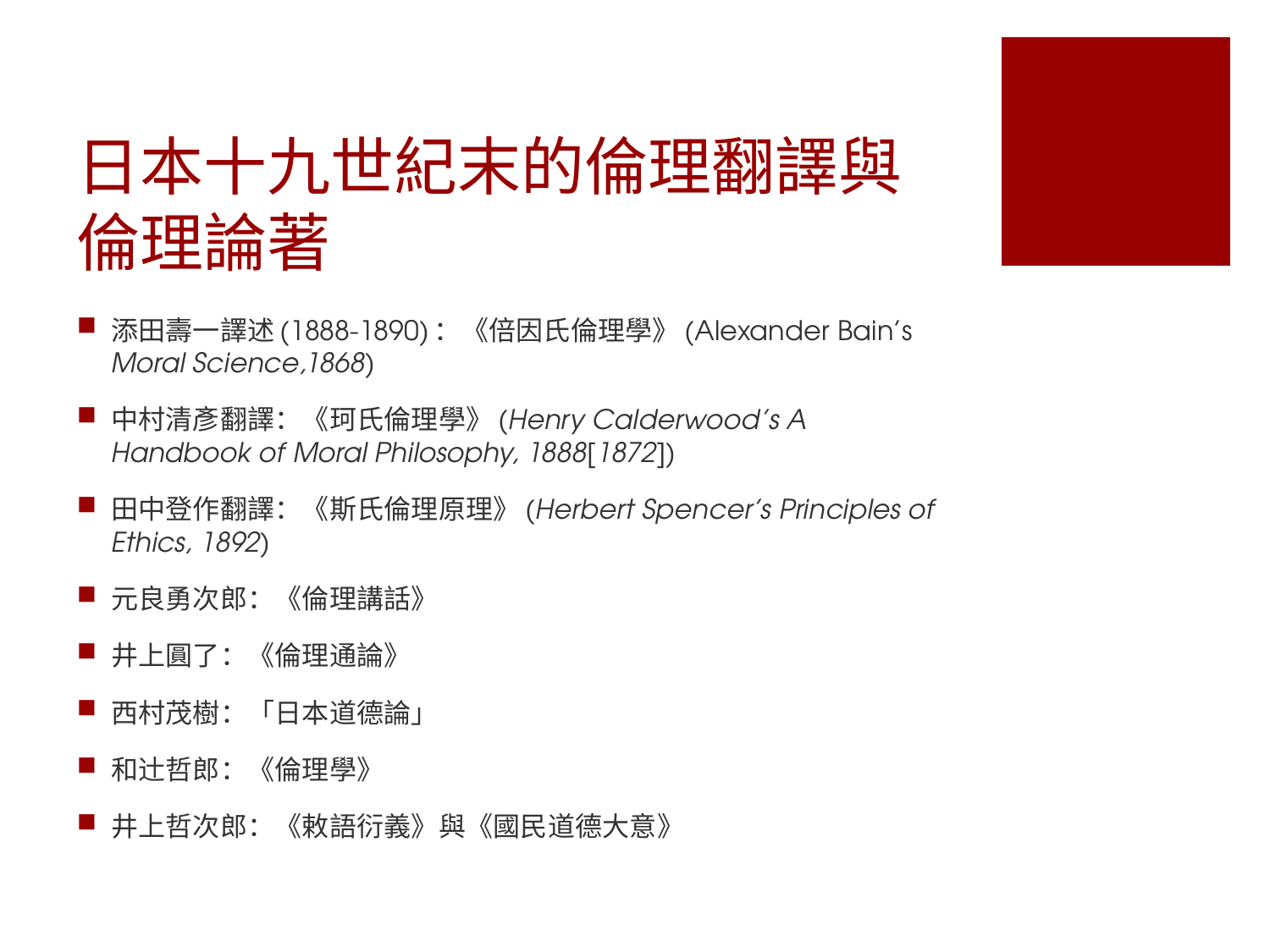

# 日本十九世紀末的倫理翻譯與倫理論著
添田壽一譯述(1888-1890)：《倍因氏倫理學》(Alexander Bain’s Moral Science,1868)
中村清彥翻譯：《珂氏倫理學》(Henry Calderwood’s A Handbook of Moral Philosophy, 1888[1872])
田中登作翻譯：《斯氏倫理原理》(Herbert Spencer’s Principles of Ethics, 1892)
元良勇次郎：《倫理講話》
井上圓了：《倫理通論》
西村茂樹：「日本道德論」
和辻哲郎：《倫理學》
井上哲次郎：《敕語衍義》與《國民道德大意》